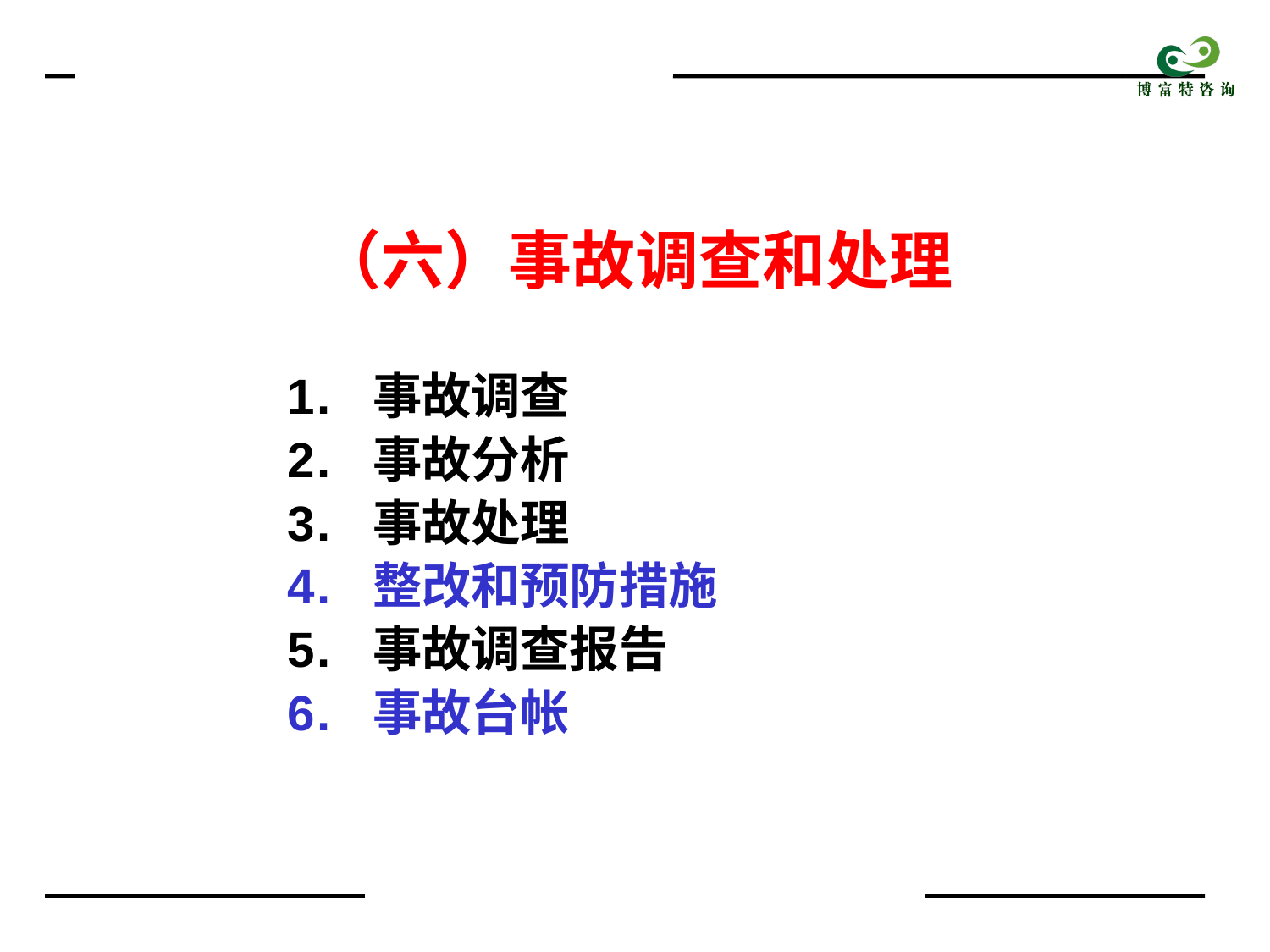

（六）事故调查和处理
事故调查
事故分析
事故处理
整改和预防措施
事故调查报告
事故台帐